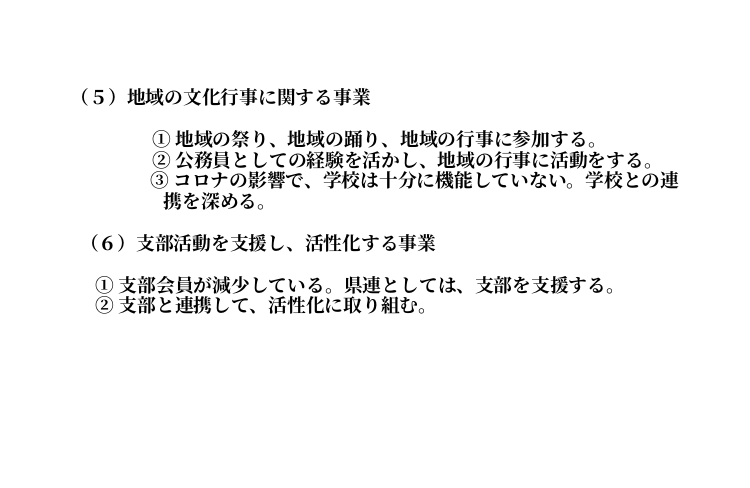

２、活動の目標
　（１）誰もが安心できる全世代型社会保障制度の充実を目指す。
　（２）退公連の会員として相互理解を深める。
　（３）地域、支部の活動に積極的に参加し、社会貢献活動ができる人間として,相互の理解と絆を深める。
　（４）組織の拡充・活性化に努める。
　　　　支部の活動が順調にいくように努める。
上記の４本柱を基本にして、主体的に活動に取り組む。さらに各支部と連携を深め、信頼に基づく組織をつりたい。さらに、現役世代の公務員にたいして、関りを深めていくようにする。
（５）地域の文化行事に関する事業

①地域の祭り、地域の踊り、地域の行事に参加する。
②公務員としての経験を活かし、地域の行事に活動をする。
  ③コロナの影響で、学校は十分に機能していない。学校との連
　 携を深める。

 （６）支部活動を支援し、活性化する事業

①支部会員が減少している。県連としては、支部を支援する。
②支部と連携して、活性化に取り組む。